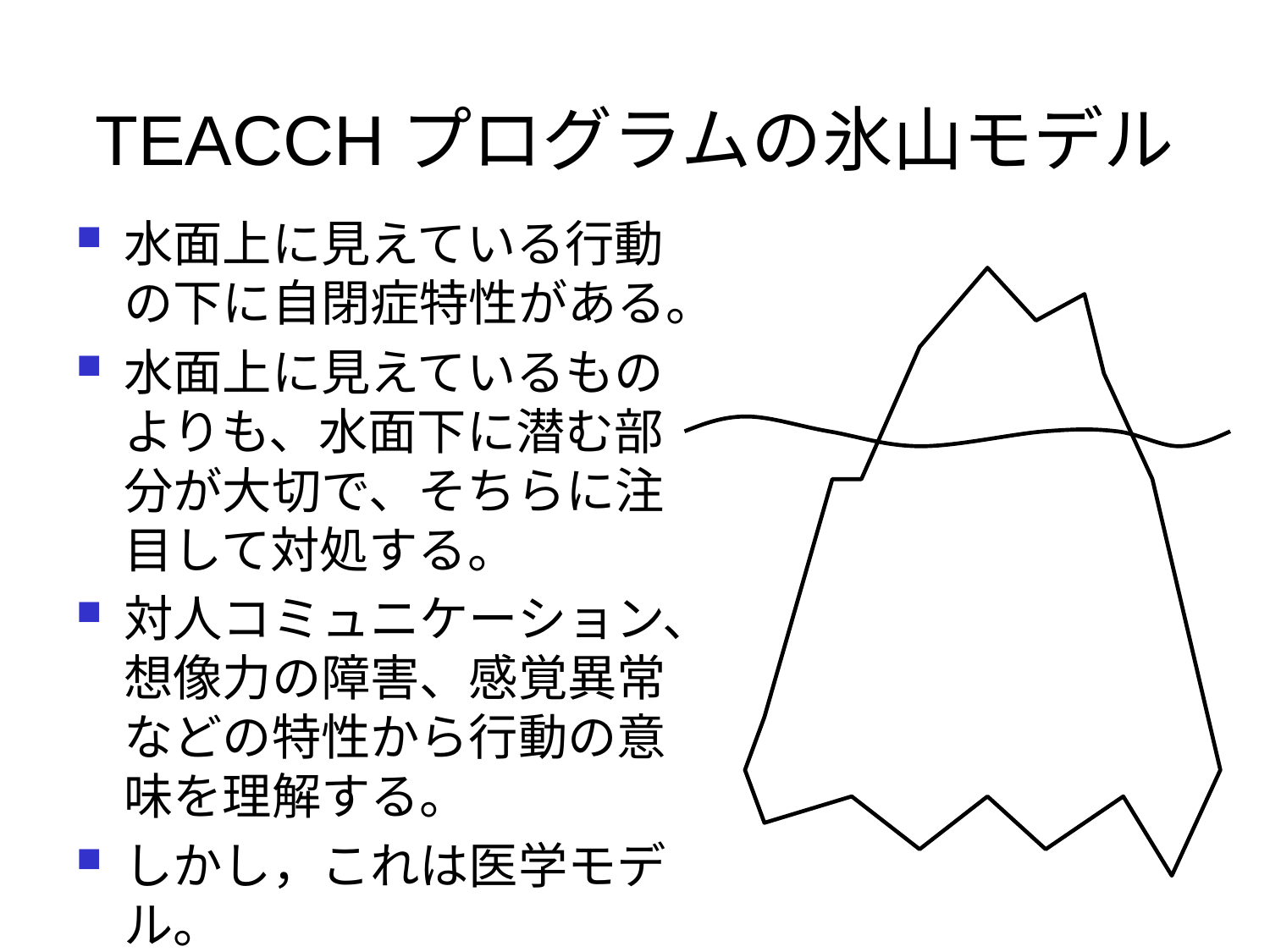

# TEACCHプログラムの氷山モデル
水面上に見えている行動の下に自閉症特性がある。
水面上に見えているものよりも、水面下に潜む部分が大切で、そちらに注目して対処する。
対人コミュニケーション、想像力の障害、感覚異常などの特性から行動の意味を理解する。
しかし，これは医学モデル。